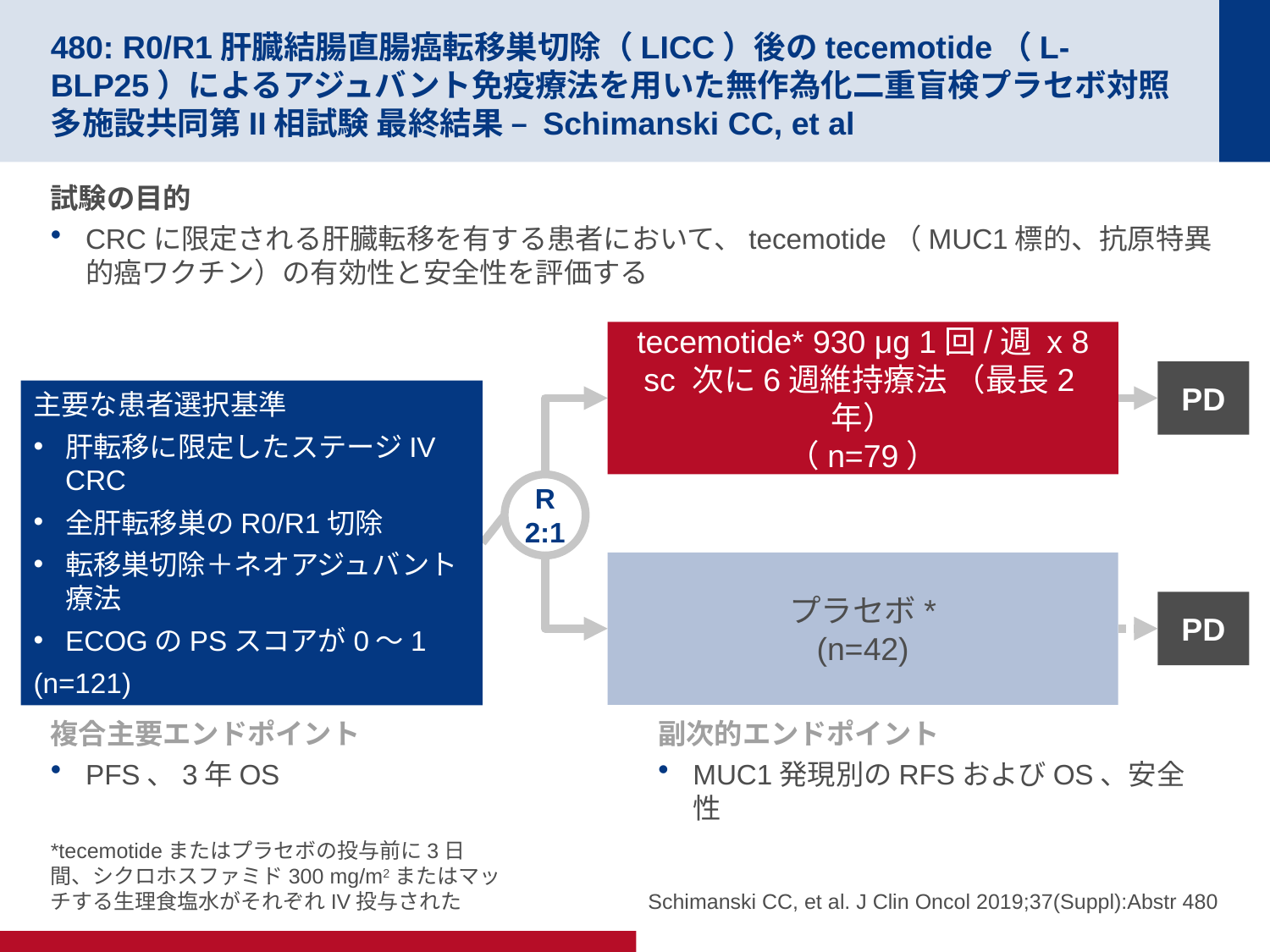

# 480: R0/R1肝臓結腸直腸癌転移巣切除（LICC）後のtecemotide（L-BLP25）によるアジュバント免疫療法を用いた無作為化二重盲検プラセボ対照多施設共同第II相試験 最終結果 – Schimanski CC, et al
試験の目的
CRCに限定される肝臓転移を有する患者において、tecemotide（MUC1標的、抗原特異的癌ワクチン）の有効性と安全性を評価する
tecemotide* 930 μg 1回/週 x 8 sc 次に6週維持療法 （最長2年）
（n=79）
PD
主要な患者選択基準
肝転移に限定したステージIV CRC
全肝転移巣のR0/R1切除
転移巣切除＋ネオアジュバント療法
ECOGのPSスコアが0～1
(n=121)
R
2:1
プラセボ*
(n=42)
PD
複合主要エンドポイント
PFS、3年OS

副次的エンドポイント
MUC1発現別のRFSおよびOS、安全性
*tecemotideまたはプラセボの投与前に3日間、シクロホスファミド300 mg/m2またはマッチする生理食塩水がそれぞれIV投与された
Schimanski CC, et al. J Clin Oncol 2019;37(Suppl):Abstr 480